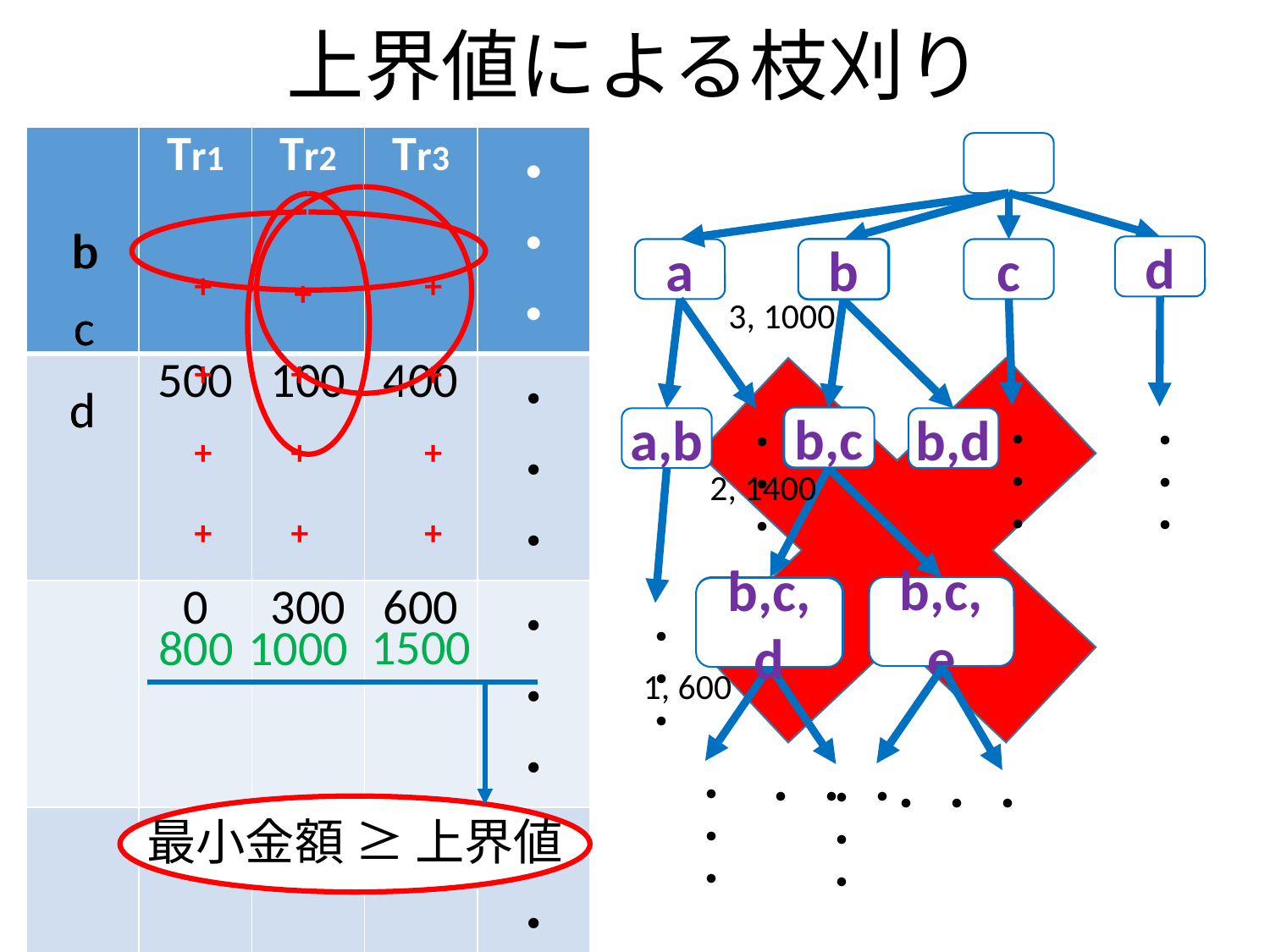

# 上界値による枝刈り
|  | Tr1 | Tr2 | Tr3 | ・・・ |
| --- | --- | --- | --- | --- |
|  | 500 | 100 | 400 | ・・・ |
|  | 0 | 300 | 600 | ・・・ |
|  | 100 | 200 | 0 | ・・・ |
| e | 0 | 0 | 500 | ・・・ |
| ・・・ | ・・・ | ・・・ | ・・・ | ・・・ |
| 合計 |  |  |  |  |

b
b
d
b
a
b
c
b
+
+
+

3, 1000
c
c
+
+
+
d
d
・・・
・・・
b,c
a,b
・・・
b,c
b,d
+
+
+
2, 1400
+
+
+
b,c,d
b,c,e
b,c,d
・・・
1500
800
1000
1, 600
・・・
・・・
・・・
・・・

最小金額 ≥ 上界値